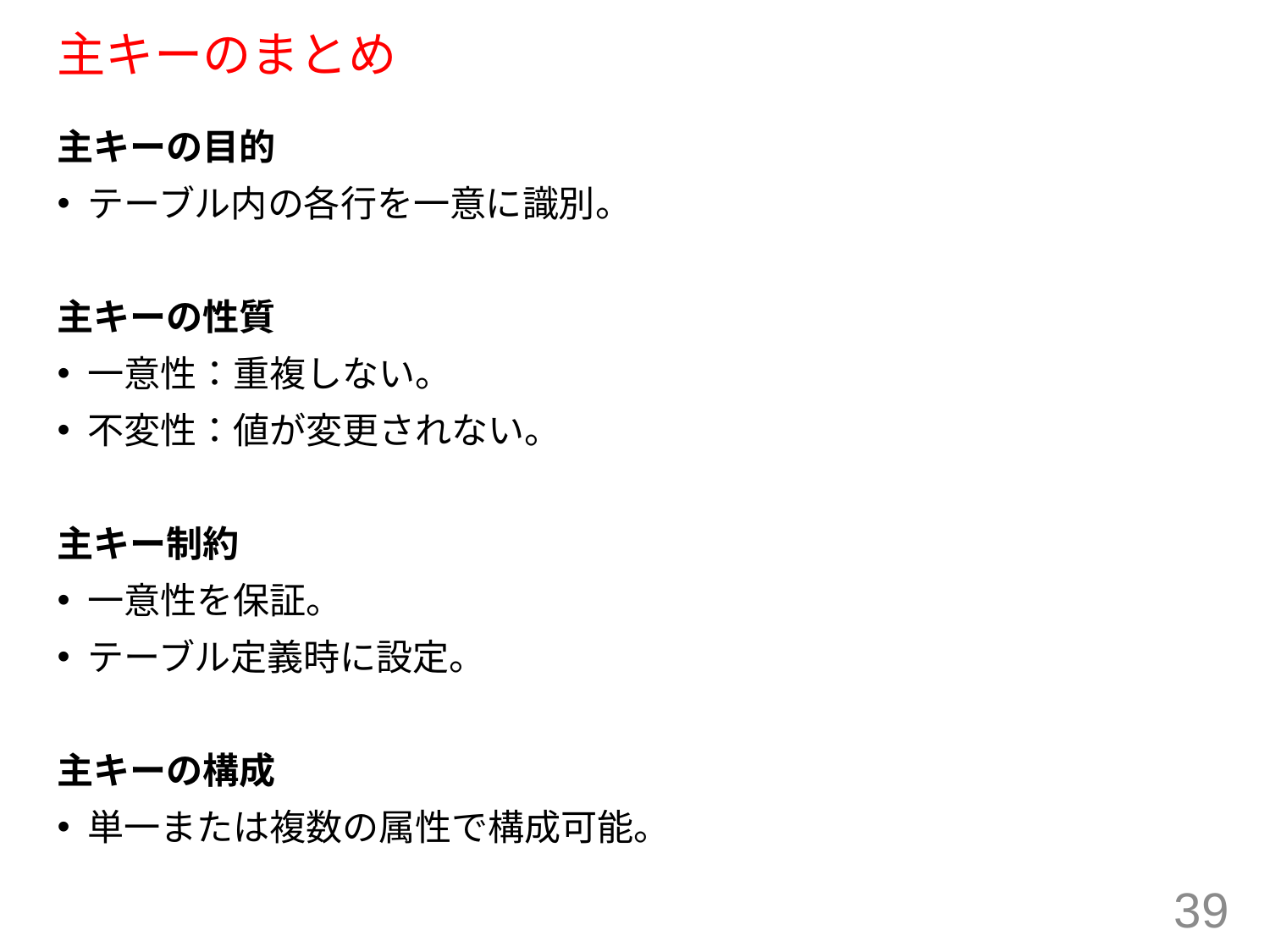

# 主キーのまとめ
主キーの目的
テーブル内の各行を一意に識別。

主キーの性質
一意性：重複しない。
不変性：値が変更されない。

主キー制約
一意性を保証。
テーブル定義時に設定。

主キーの構成
単一または複数の属性で構成可能。
39